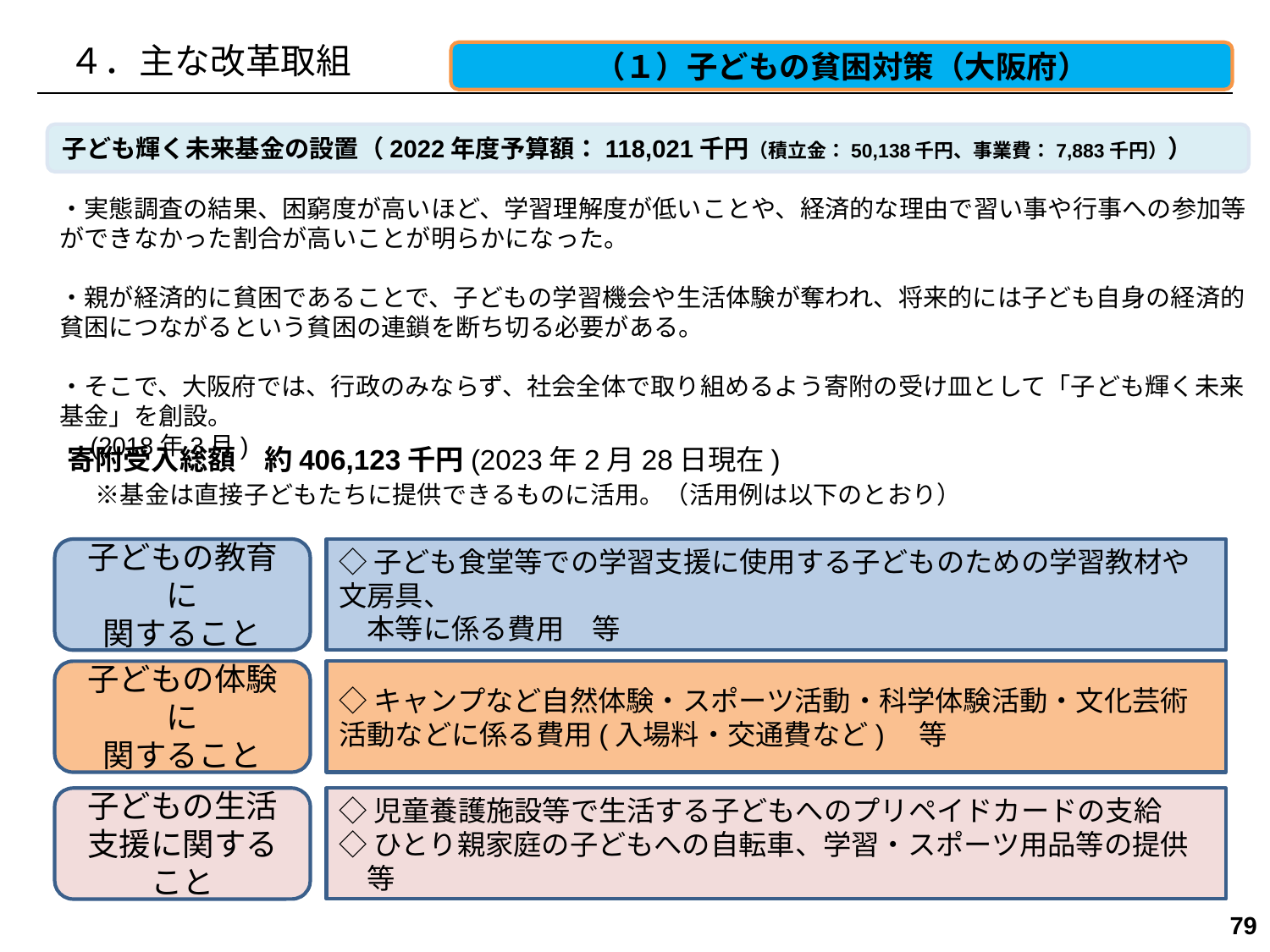

４．主な改革取組
（１）子どもの貧困対策（大阪府）
子ども輝く未来基金の設置（2022年度予算額：118,021千円（積立金：50,138千円、事業費：7,883千円））
・実態調査の結果、困窮度が高いほど、学習理解度が低いことや、経済的な理由で習い事や行事への参加等ができなかった割合が高いことが明らかになった。

・親が経済的に貧困であることで、子どもの学習機会や生活体験が奪われ、将来的には子ども自身の経済的貧困につながるという貧困の連鎖を断ち切る必要がある。

・そこで、大阪府では、行政のみならず、社会全体で取り組めるよう寄附の受け皿として「子ども輝く未来基金」を創設。
　(2018年3月)
寄附受入総額　約406,123千円(2023年2月28日現在)
　※基金は直接子どもたちに提供できるものに活用。（活用例は以下のとおり）
子どもの教育に
関すること
◇子ども食堂等での学習支援に使用する子どものための学習教材や文房具、
　本等に係る費用　等
子どもの体験に
関すること
◇キャンプなど自然体験・スポーツ活動・科学体験活動・文化芸術活動などに係る費用(入場料・交通費など)　等
子どもの生活
支援に関すること
◇児童養護施設等で生活する子どもへのプリペイドカードの支給
◇ひとり親家庭の子どもへの自転車、学習・スポーツ用品等の提供　等
79